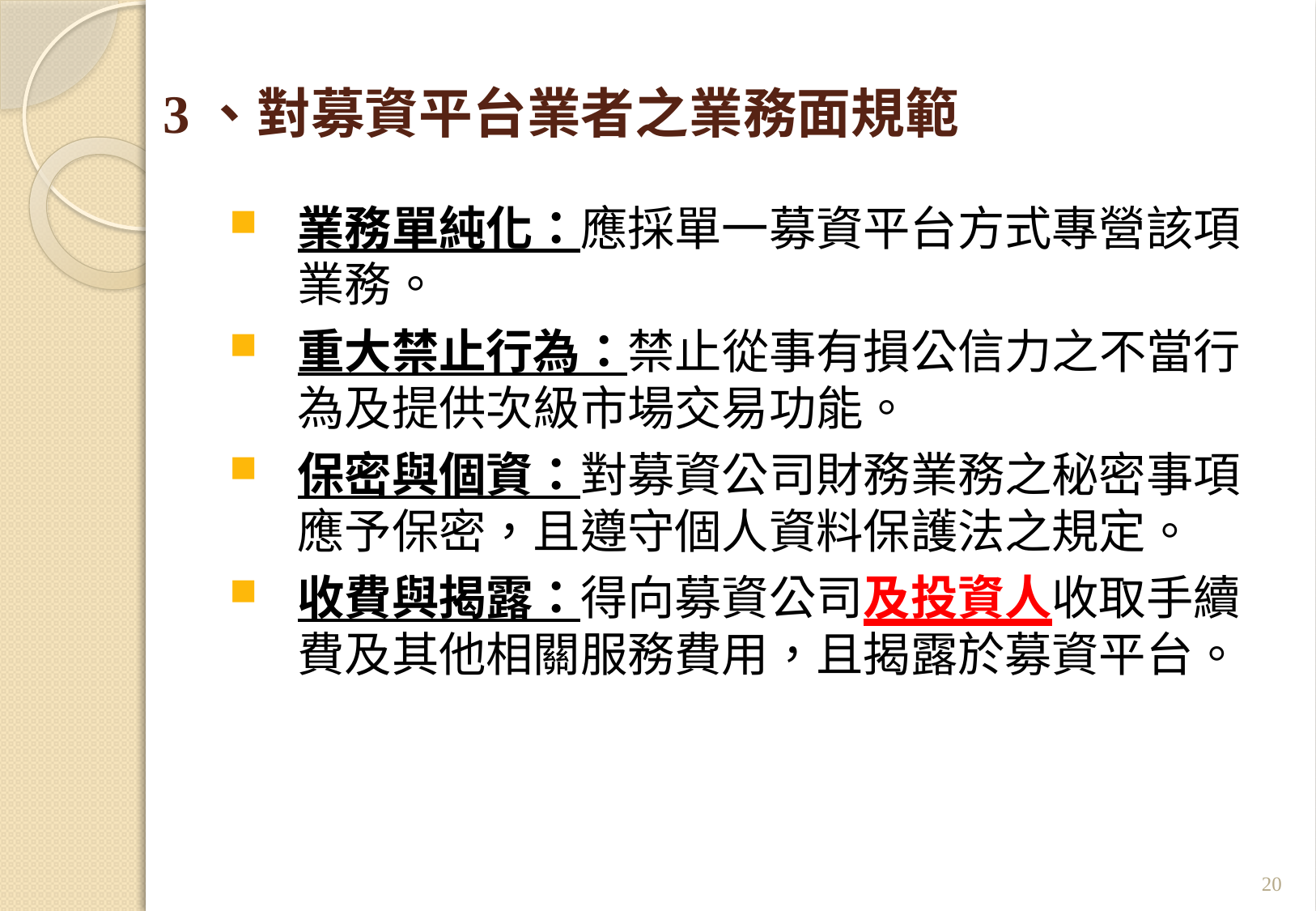

# 3、對募資平台業者之業務面規範
業務單純化：應採單一募資平台方式專營該項業務。
重大禁止行為：禁止從事有損公信力之不當行為及提供次級市場交易功能。
保密與個資：對募資公司財務業務之秘密事項應予保密，且遵守個人資料保護法之規定。
收費與揭露：得向募資公司及投資人收取手續費及其他相關服務費用，且揭露於募資平台。

20